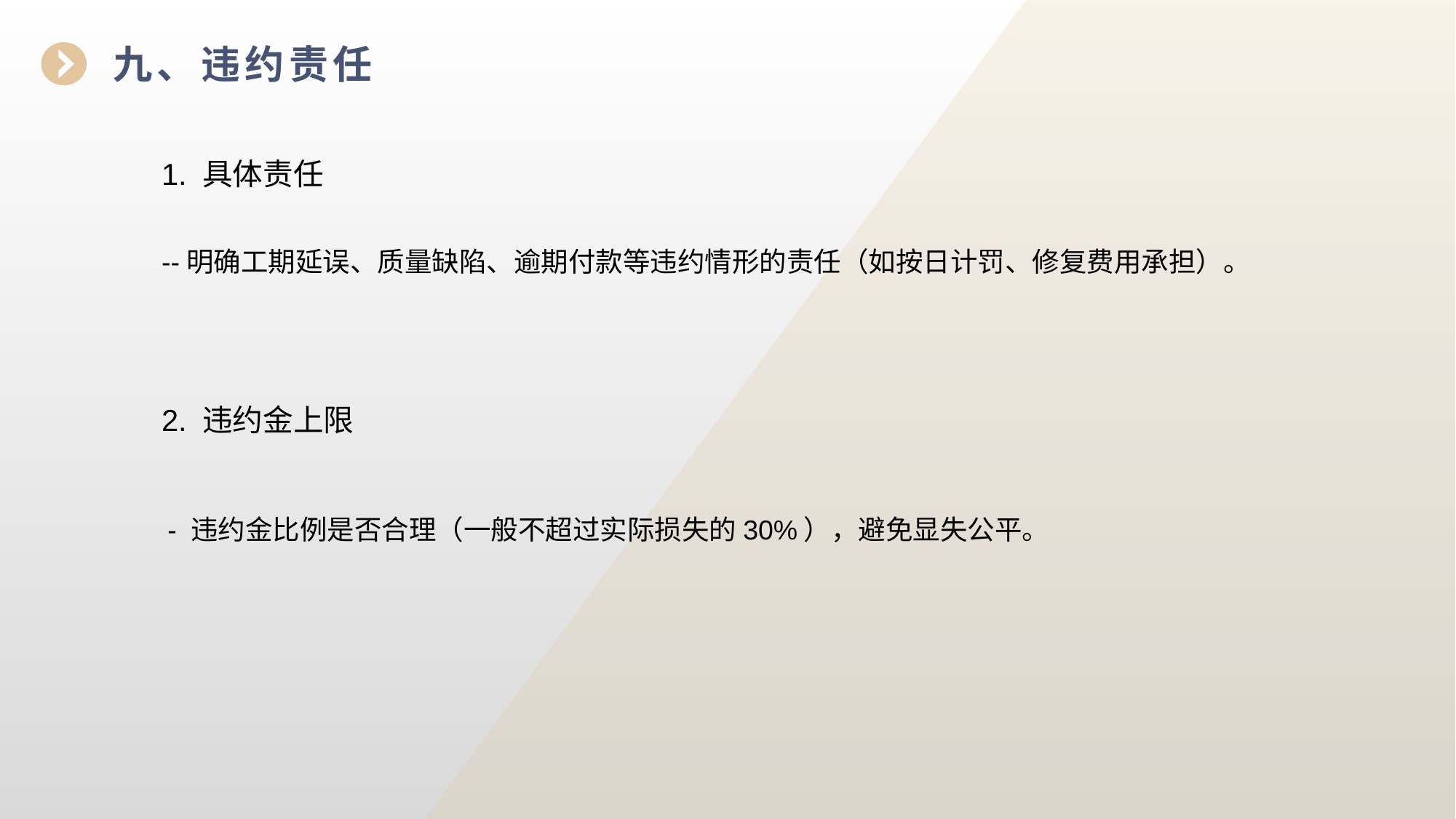

九、违约责任

1. 具体责任
--明确工期延误、质量缺陷、逾期付款等违约情形的责任（如按日计罚、修复费用承担）。
2. 违约金上限
- 违约金比例是否合理（一般不超过实际损失的30%），避免显失公平。